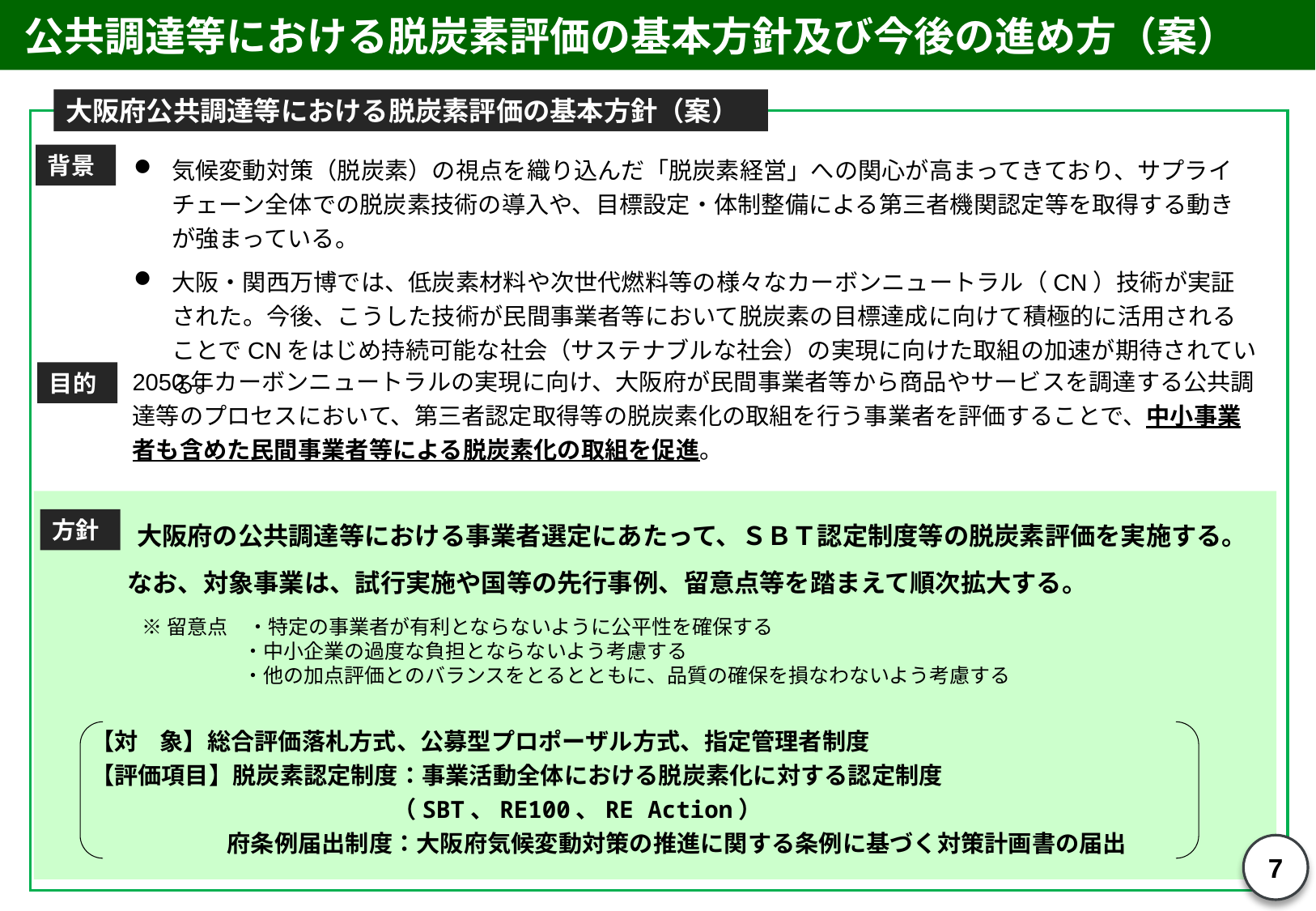

公共調達等における脱炭素評価の基本方針及び今後の進め方（案）
大阪府公共調達等における脱炭素評価の基本方針（案）

気候変動対策（脱炭素）の視点を織り込んだ「脱炭素経営」への関心が高まってきており、サプライチェーン全体での脱炭素技術の導入や、目標設定・体制整備による第三者機関認定等を取得する動きが強まっている。
大阪・関西万博では、低炭素材料や次世代燃料等の様々なカーボンニュートラル（CN）技術が実証された。今後、こうした技術が民間事業者等において脱炭素の目標達成に向けて積極的に活用されることでCNをはじめ持続可能な社会（サステナブルな社会）の実現に向けた取組の加速が期待されている。
背景
2050年カーボンニュートラルの実現に向け、大阪府が民間事業者等から商品やサービスを調達する公共調達等のプロセスにおいて、第三者認定取得等の脱炭素化の取組を行う事業者を評価することで、中小事業者も含めた民間事業者等による脱炭素化の取組を促進。
目的
　　　大阪府の公共調達等における事業者選定にあたって、ＳＢＴ認定制度等の脱炭素評価を実施する。
　　　 なお、対象事業は、試行実施や国等の先行事例、留意点等を踏まえて順次拡大する。

方針
※留意点　・特定の事業者が有利とならないように公平性を確保する
　　　　　・中小企業の過度な負担とならないよう考慮する
　　　　　・他の加点評価とのバランスをとるとともに、品質の確保を損なわないよう考慮する
     【対    象】総合評価落札方式、公募型プロポーザル方式、指定管理者制度
     【評価項目】脱炭素認定制度：事業活動全体における脱炭素化に対する認定制度
　　　　　　　　　　　　     　（SBT、RE100、RE Action）
　　　　　     　府条例届出制度：大阪府気候変動対策の推進に関する条例に基づく対策計画書の届出

7